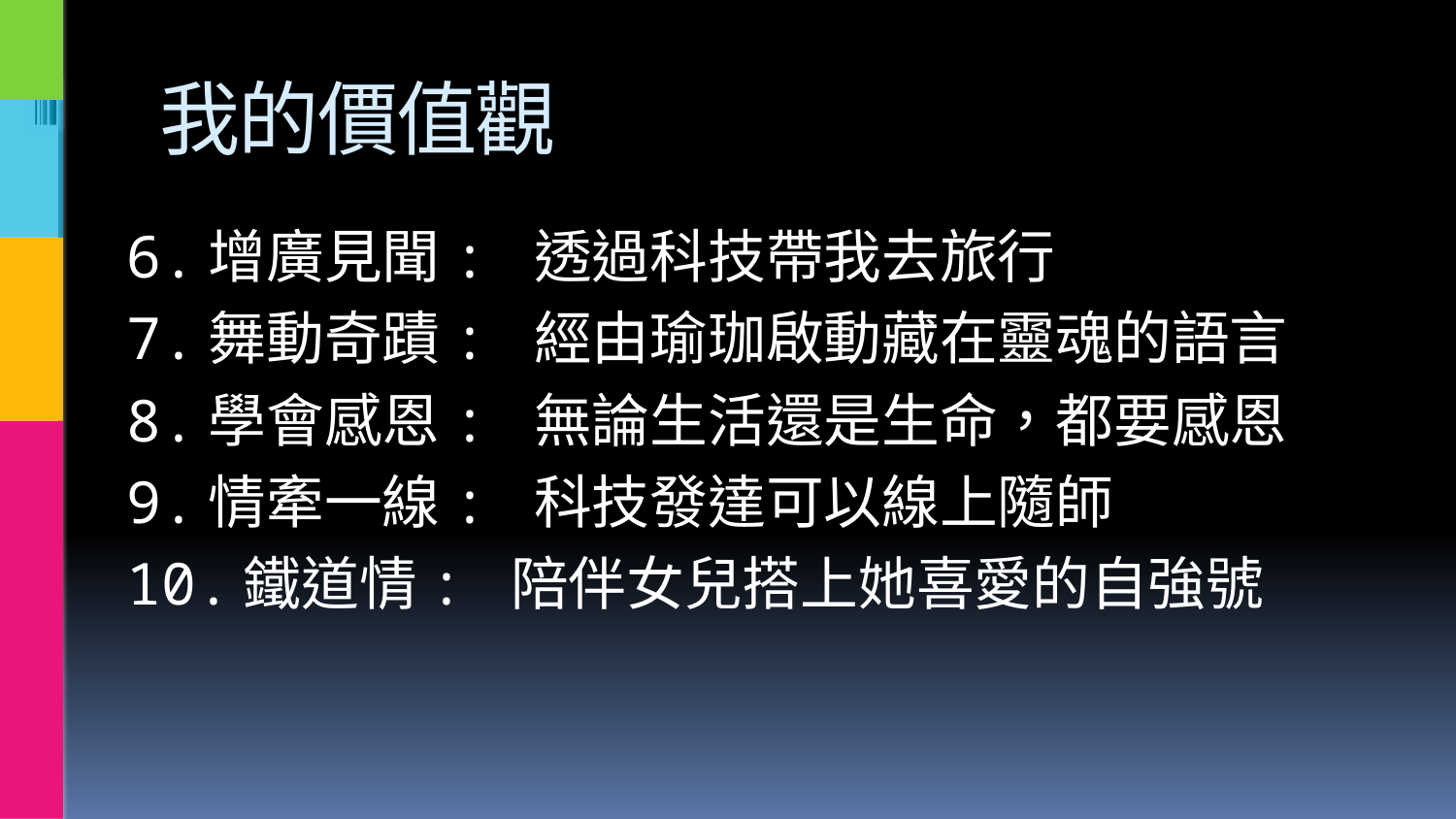

# 我的價值觀
6.增廣見聞: 透過科技帶我去旅行
7.舞動奇蹟: 經由瑜珈啟動藏在靈魂的語言
8.學會感恩: 無論生活還是生命，都要感恩
9.情牽一線: 科技發達可以線上隨師
10.鐵道情: 陪伴女兒搭上她喜愛的自強號